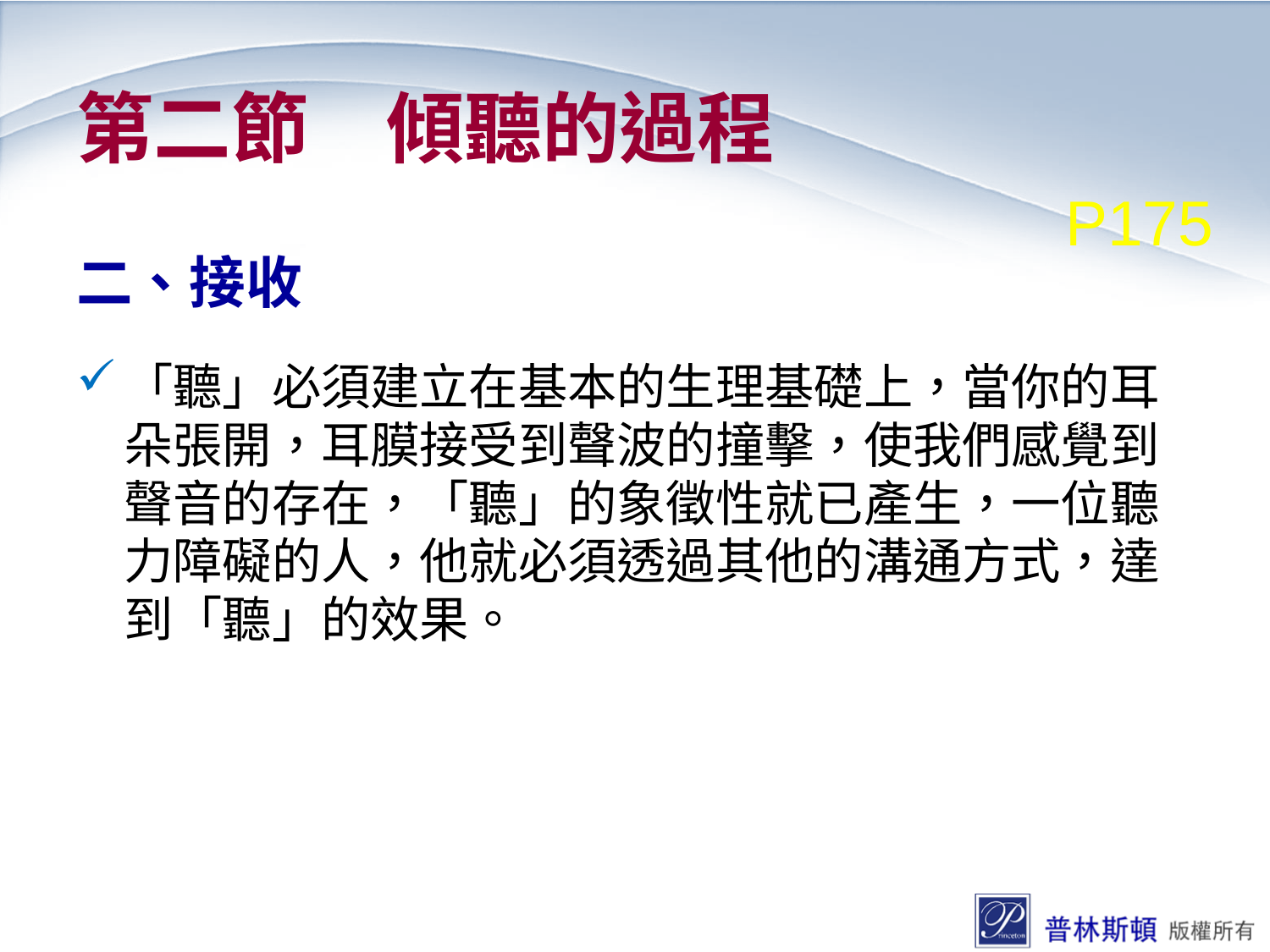

# 第二節　傾聽的過程
P175
二、接收
「聽」必須建立在基本的生理基礎上，當你的耳朵張開，耳膜接受到聲波的撞擊，使我們感覺到聲音的存在，「聽」的象徵性就已產生，一位聽力障礙的人，他就必須透過其他的溝通方式，達到「聽」的效果。